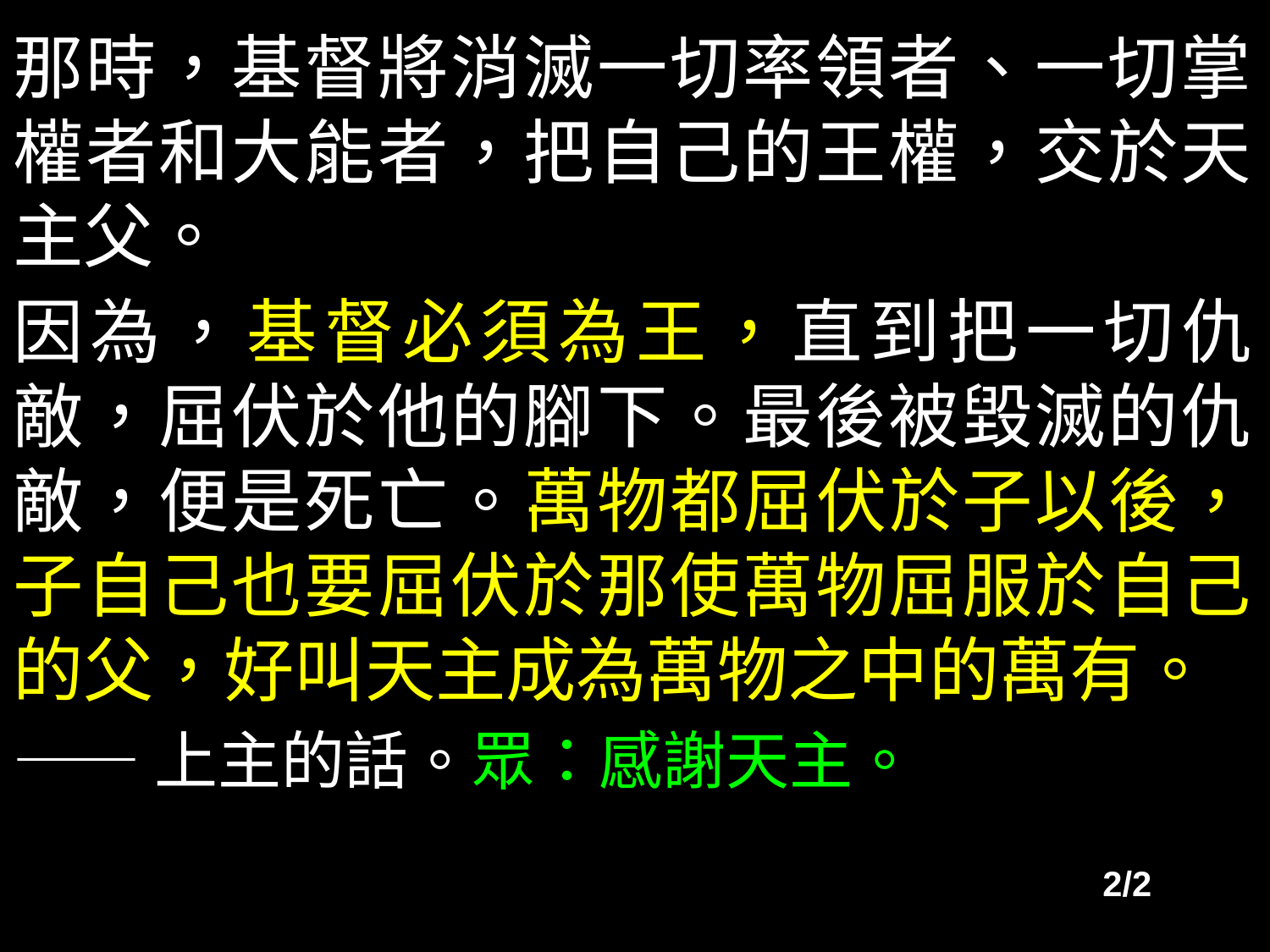

那時，基督將消滅一切率領者、一切掌權者和大能者，把自己的王權，交於天主父。
因為，基督必須為王，直到把一切仇敵，屈伏於他的腳下。最後被毀滅的仇敵，便是死亡。萬物都屈伏於子以後，子自己也要屈伏於那使萬物屈服於自己的父，好叫天主成為萬物之中的萬有。
——上主的話。眾：感謝天主。

2/2